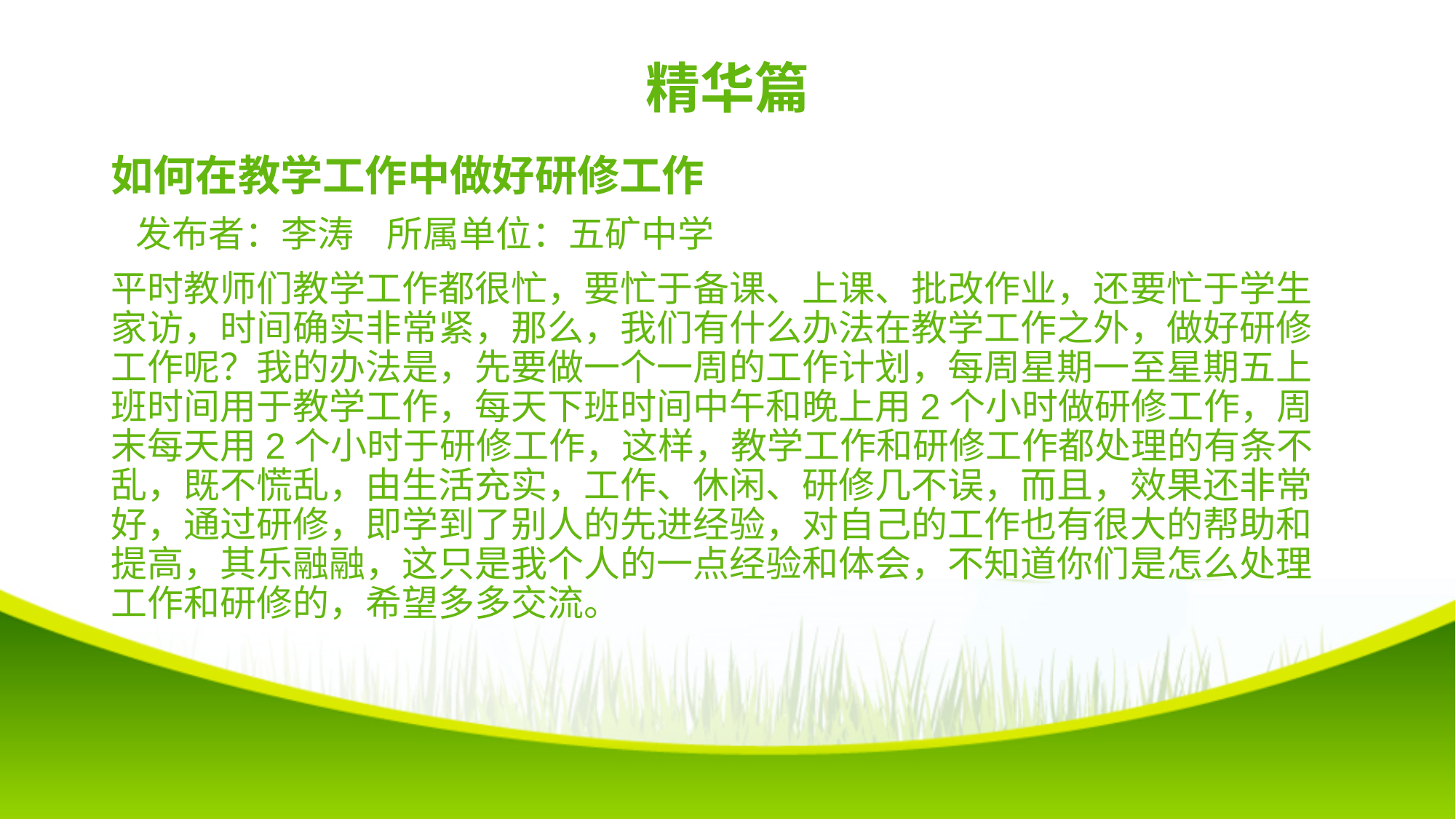

# 精华篇
如何在教学工作中做好研修工作
  发布者：李涛    所属单位：五矿中学
平时教师们教学工作都很忙，要忙于备课、上课、批改作业，还要忙于学生家访，时间确实非常紧，那么，我们有什么办法在教学工作之外，做好研修工作呢？我的办法是，先要做一个一周的工作计划，每周星期一至星期五上班时间用于教学工作，每天下班时间中午和晚上用2个小时做研修工作，周末每天用2个小时于研修工作，这样，教学工作和研修工作都处理的有条不乱，既不慌乱，由生活充实，工作、休闲、研修几不误，而且，效果还非常好，通过研修，即学到了别人的先进经验，对自己的工作也有很大的帮助和提高，其乐融融，这只是我个人的一点经验和体会，不知道你们是怎么处理工作和研修的，希望多多交流。